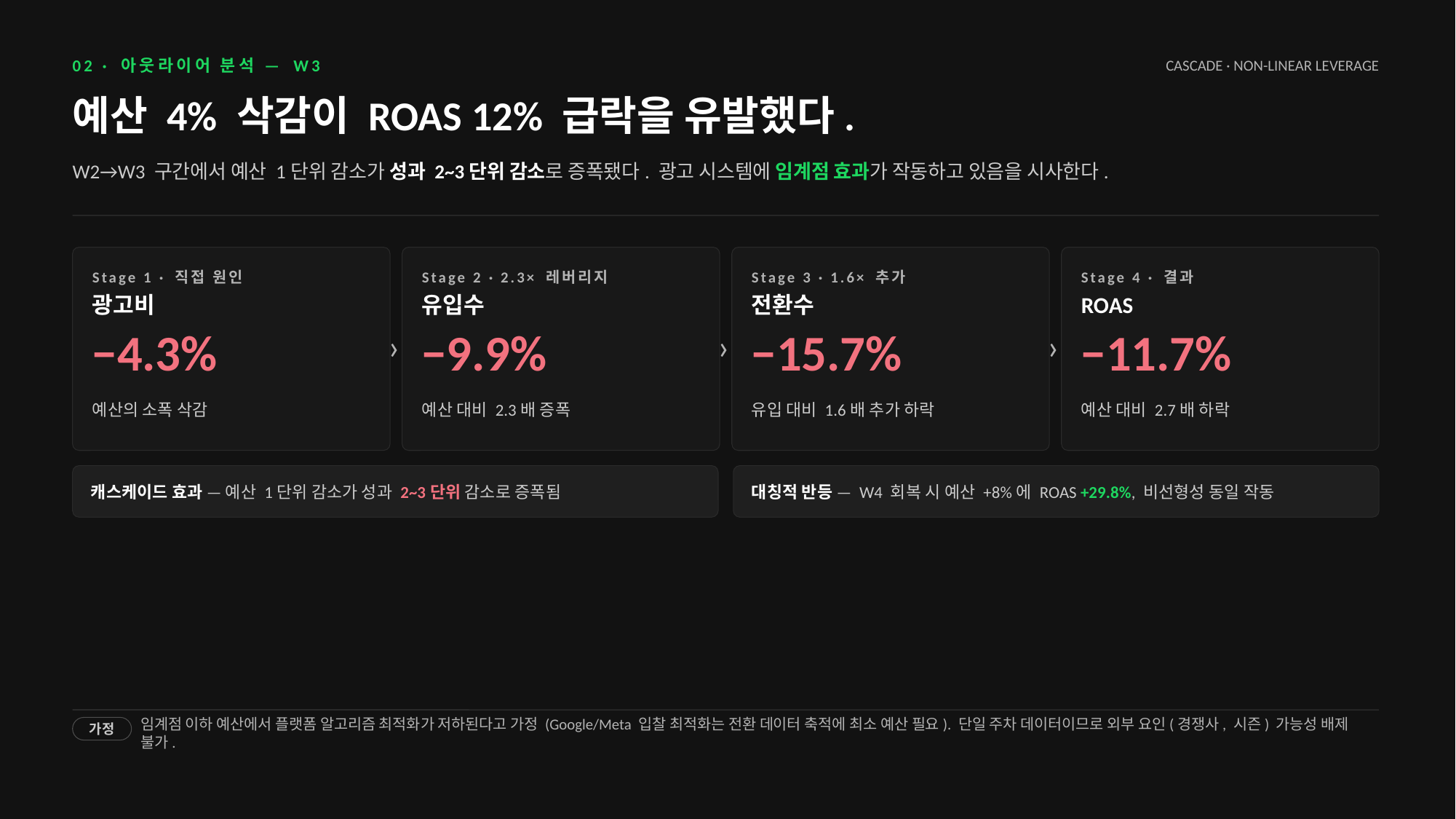

02 · 아웃라이어 분석 — W3
CASCADE · NON-LINEAR LEVERAGE
예산 4% 삭감이 ROAS 12% 급락을 유발했다.
W2→W3 구간에서 예산 1단위 감소가 성과 2~3단위 감소로 증폭됐다. 광고 시스템에 임계점 효과가 작동하고 있음을 시사한다.

Stage 1 · 직접 원인
Stage 2 · 2.3× 레버리지
Stage 3 · 1.6× 추가
Stage 4 · 결과
광고비
유입수
전환수
ROAS
−4.3%
−9.9%
−15.7%
−11.7%
›
›
›
예산의 소폭 삭감
예산 대비 2.3배 증폭
유입 대비 1.6배 추가 하락
예산 대비 2.7배 하락

캐스케이드 효과 — 예산 1단위 감소가 성과 2~3단위 감소로 증폭됨
대칭적 반등 — W4 회복 시 예산 +8%에 ROAS +29.8%, 비선형성 동일 작동

임계점 이하 예산에서 플랫폼 알고리즘 최적화가 저하된다고 가정 (Google/Meta 입찰 최적화는 전환 데이터 축적에 최소 예산 필요). 단일 주차 데이터이므로 외부 요인(경쟁사, 시즌) 가능성 배제 불가.

가정